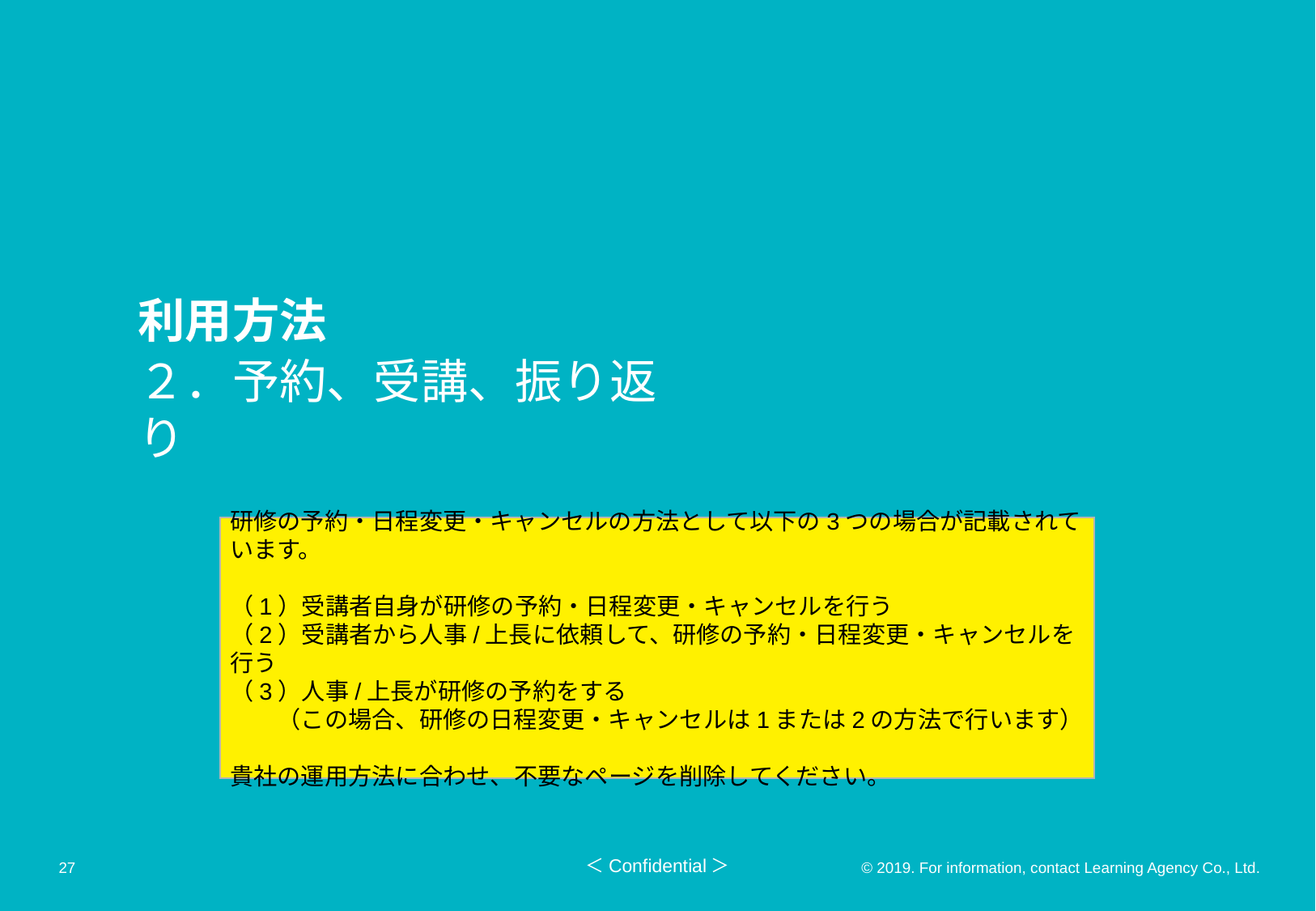

利用方法
２．予約、受講、振り返り
研修の予約・日程変更・キャンセルの方法として以下の3つの場合が記載されています。

（1）受講者自身が研修の予約・日程変更・キャンセルを行う
（2）受講者から人事/上長に依頼して、研修の予約・日程変更・キャンセルを行う
（3）人事/上長が研修の予約をする
　　（この場合、研修の日程変更・キャンセルは1または2の方法で行います）

貴社の運用方法に合わせ、不要なページを削除してください。